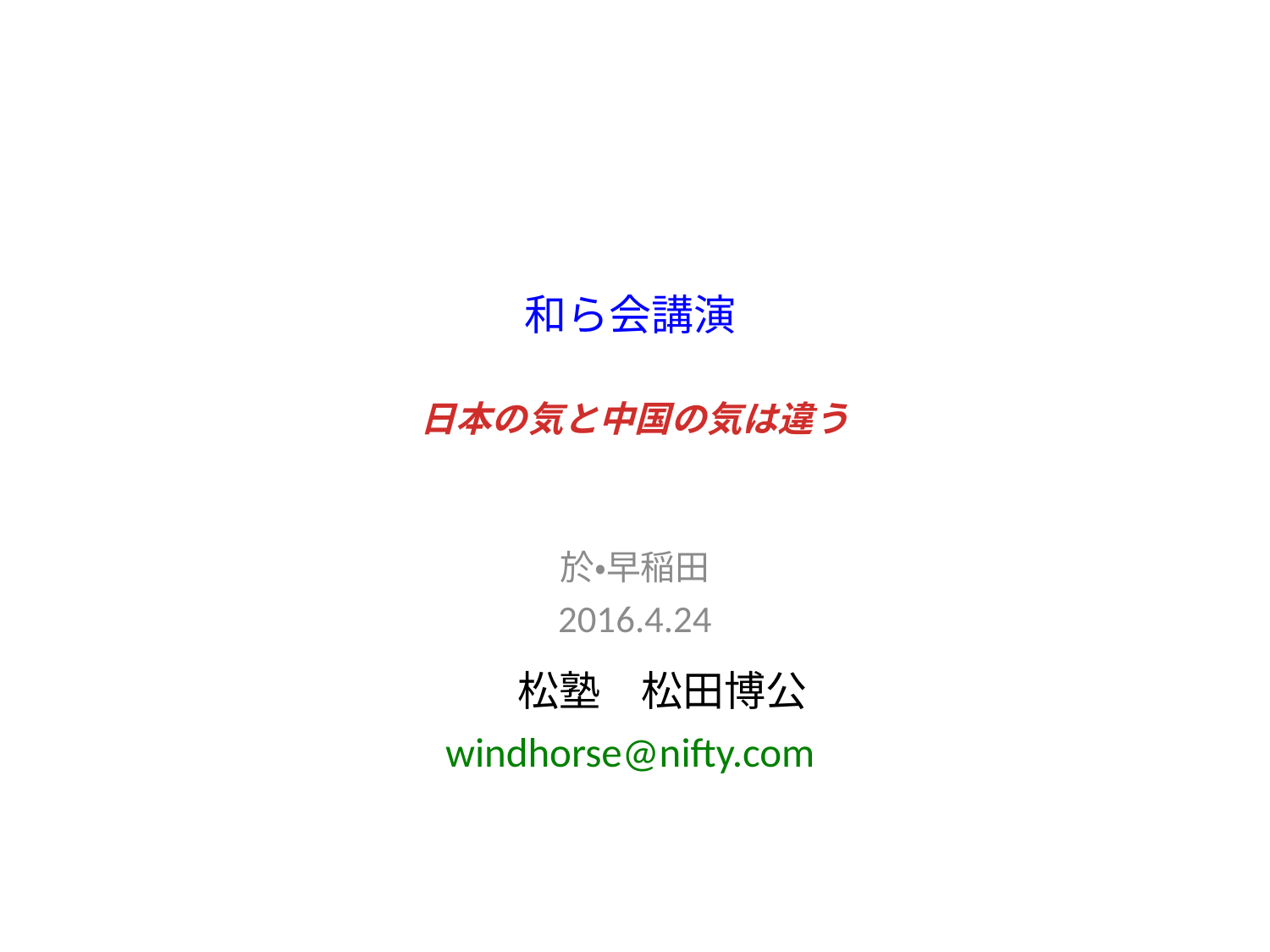

和ら会講演
# 日本の気と中国の気は違う
於・早稲田
2016.4.24
　松塾　松田博公
windhorse@nifty.com